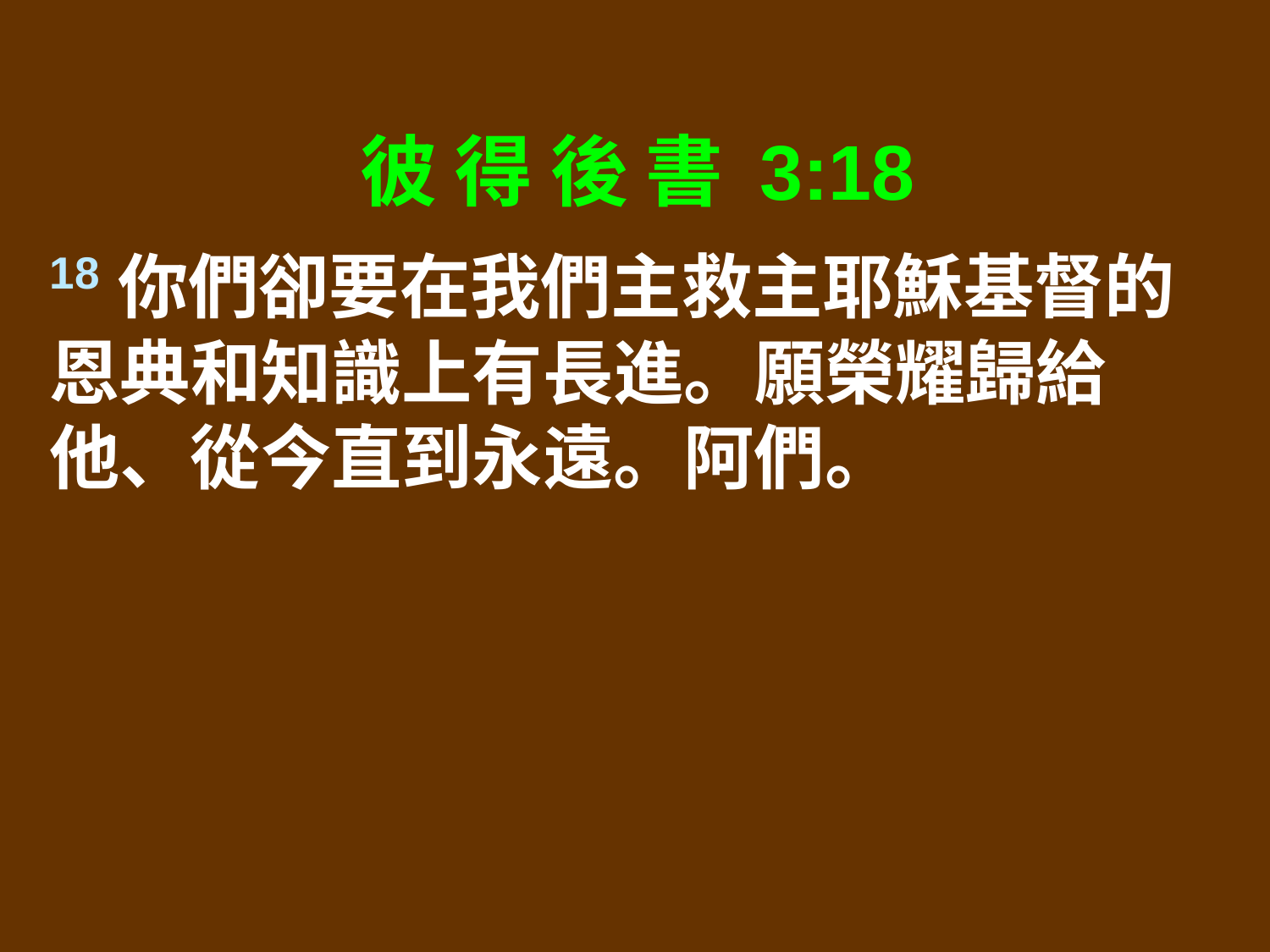

彼 得 後 書 3:18
18你們卻要在我們主救主耶穌基督的恩典和知識上有長進。願榮耀歸給他、從今直到永遠。阿們。